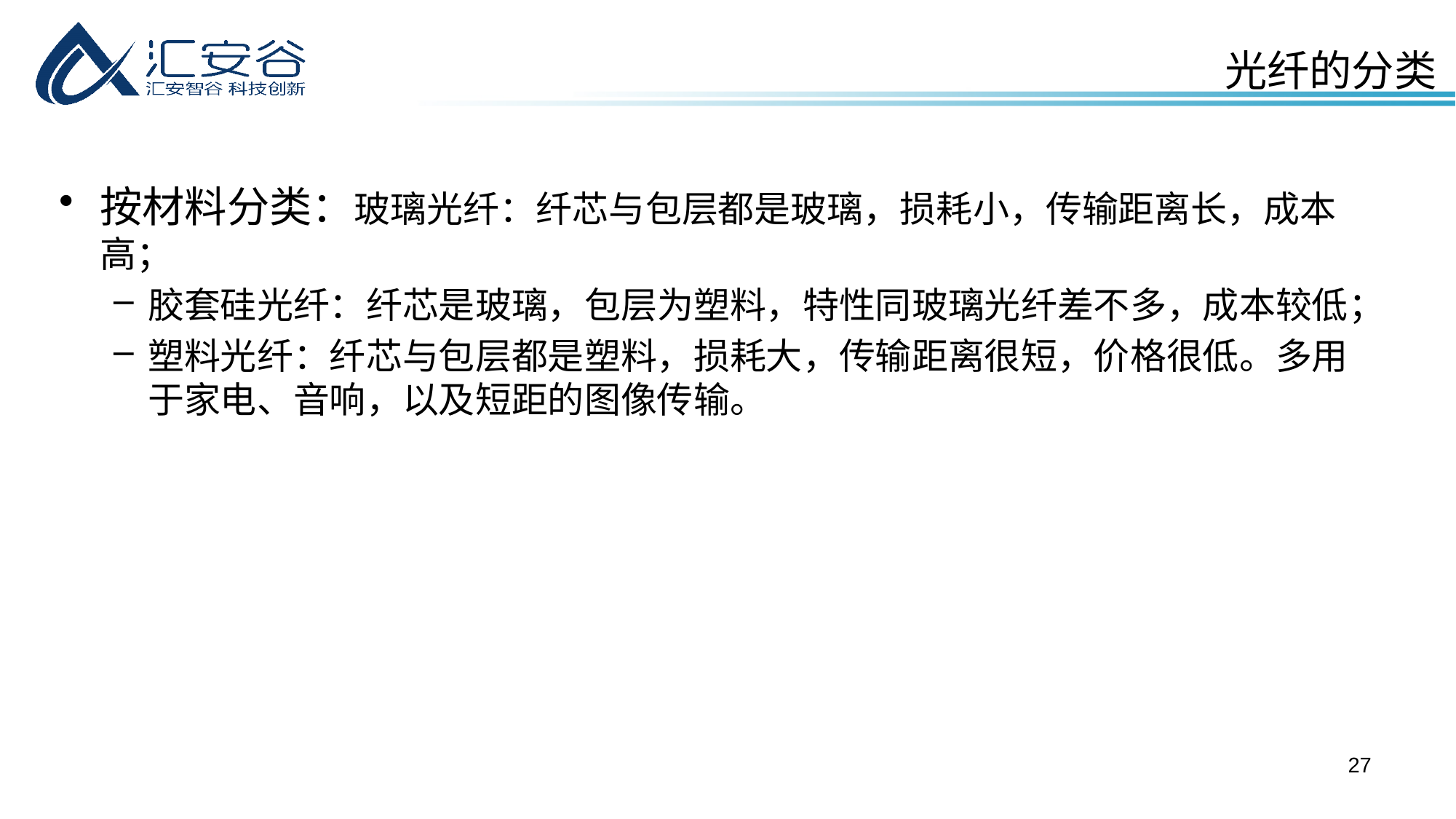

光纤的分类
按材料分类：玻璃光纤：纤芯与包层都是玻璃，损耗小，传输距离长，成本高；
胶套硅光纤：纤芯是玻璃，包层为塑料，特性同玻璃光纤差不多，成本较低；
塑料光纤：纤芯与包层都是塑料，损耗大，传输距离很短，价格很低。多用于家电、音响，以及短距的图像传输。
27